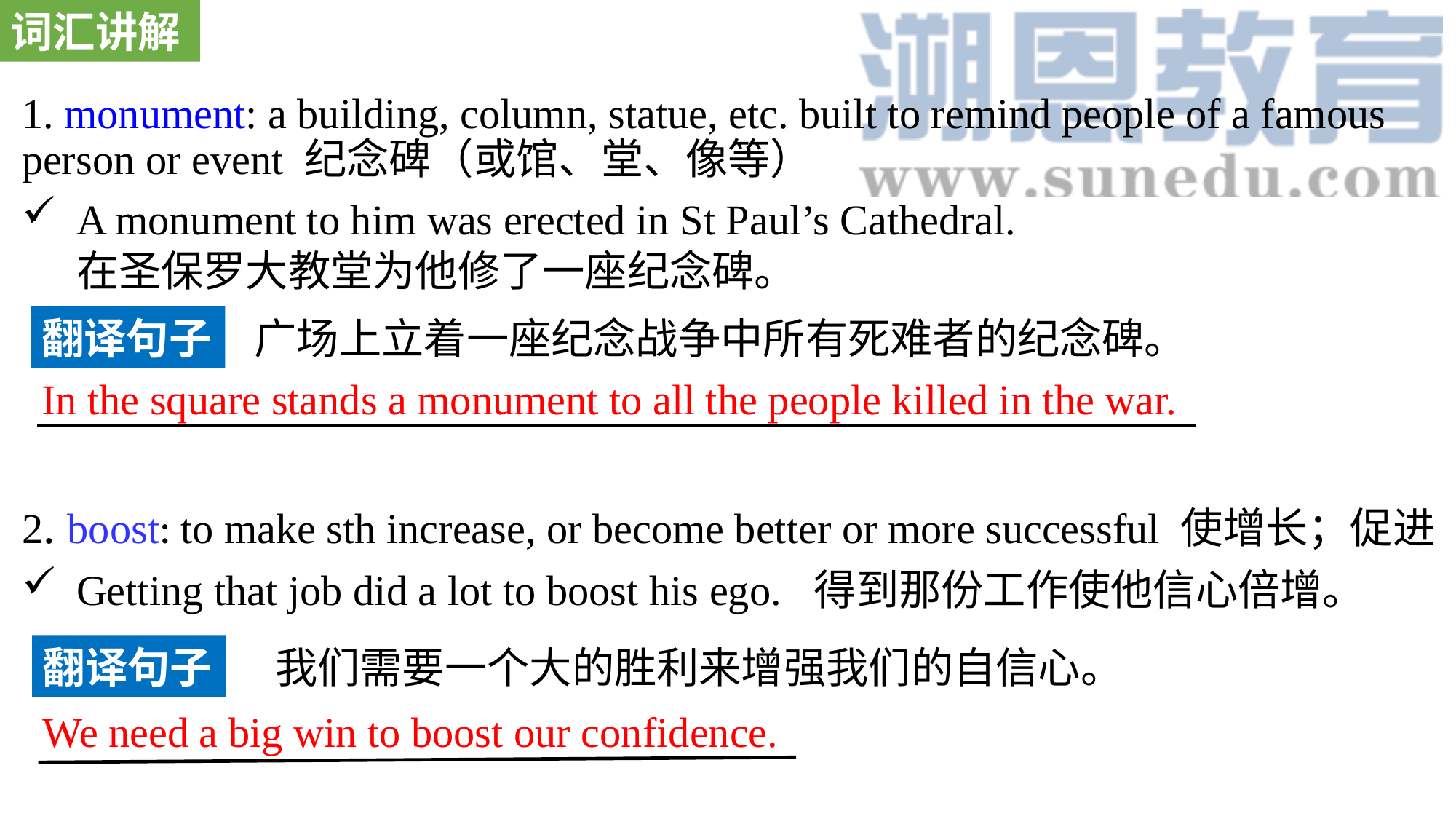

词汇讲解
1. monument: a building, column, statue, etc. built to remind people of a famous person or event 纪念碑（或馆、堂、像等）
A monument to him was erected in St Paul’s Cathedral.                                   在圣保罗大教堂为他修了一座纪念碑。

2. boost: to make sth increase, or become better or more successful 使增长；促进
Getting that job did a lot to boost his ego.  得到那份工作使他信心倍增。
翻译句子
广场上立着一座纪念战争中所有死难者的纪念碑。
In the square stands a monument to all the people killed in the war.
翻译句子
 我们需要一个大的胜利来增强我们的自信心。
We need a big win to boost our confidence.